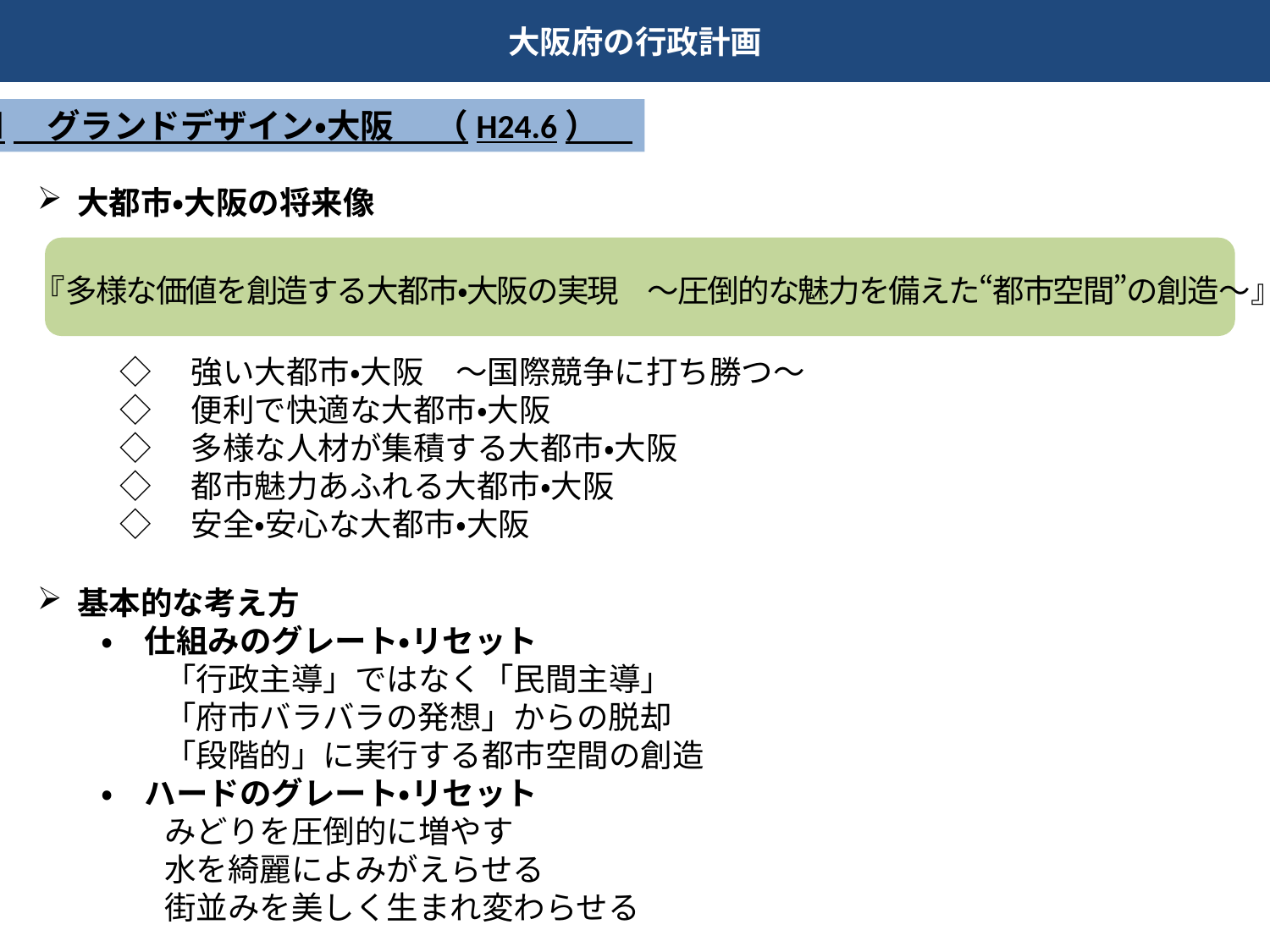

大阪府の行政計画
■　グランドデザイン・大阪 　（H24.6）
大都市・大阪の将来像

『多様な価値を創造する大都市・大阪の実現　～圧倒的な魅力を備えた“都市空間”の創造～』
◇　強い大都市・大阪　～国際競争に打ち勝つ～
◇　便利で快適な大都市・大阪
◇　多様な人材が集積する大都市・大阪
◇　都市魅力あふれる大都市・大阪
◇　安全・安心な大都市・大阪
基本的な考え方
　　・　仕組みのグレート・リセット
　　　　「行政主導」ではなく「民間主導」
　　　　「府市バラバラの発想」からの脱却
　　　　「段階的」に実行する都市空間の創造
　　・　ハードのグレート・リセット
　　　　みどりを圧倒的に増やす
　　　　水を綺麗によみがえらせる
　　　　街並みを美しく生まれ変わらせる